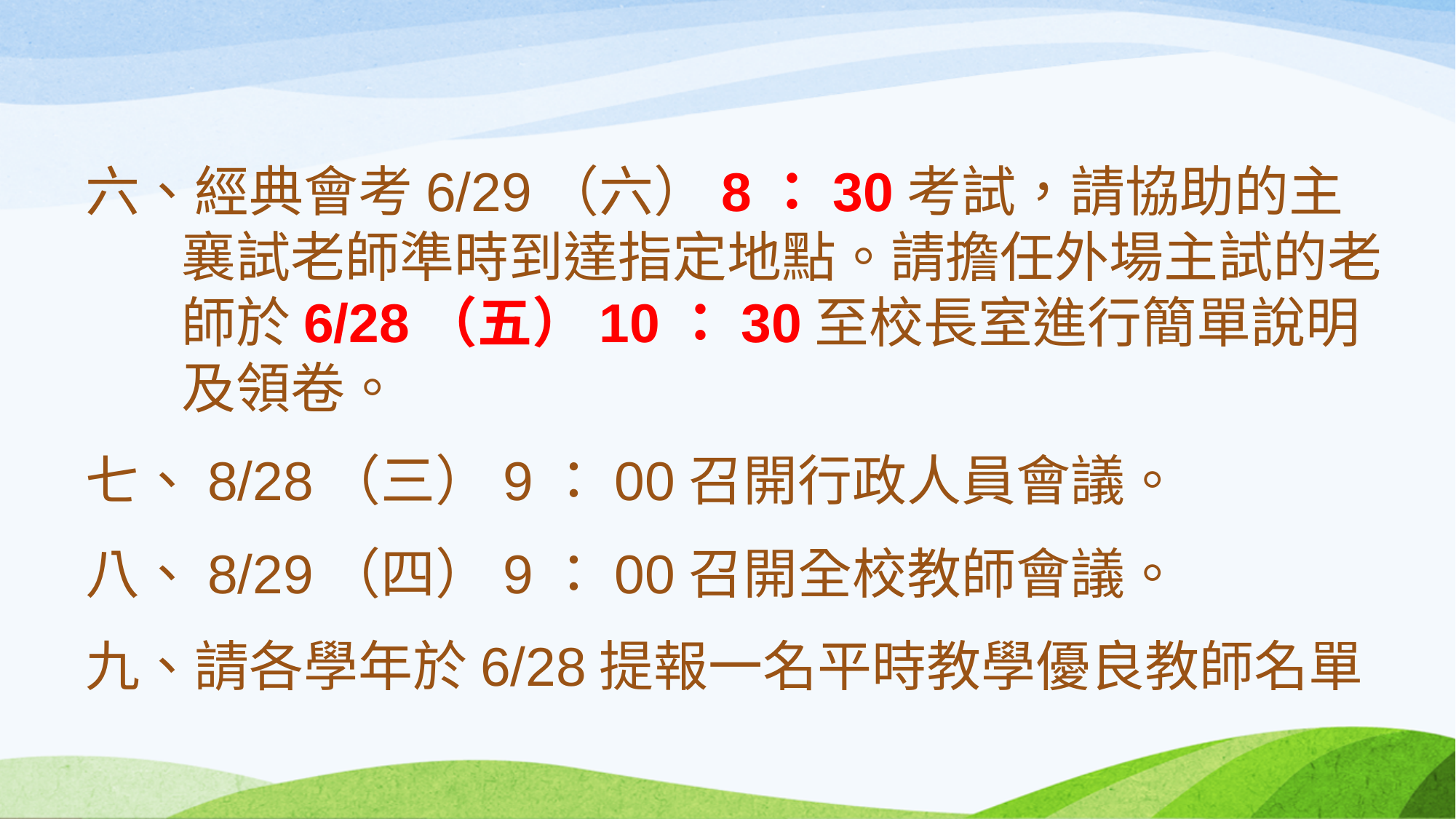

六、經典會考6/29（六）8：30考試，請協助的主襄試老師準時到達指定地點。請擔任外場主試的老師於6/28（五）10：30至校長室進行簡單說明及領卷。
七、8/28（三）9：00召開行政人員會議。
八、8/29（四）9：00召開全校教師會議。
九、請各學年於6/28提報一名平時教學優良教師名單